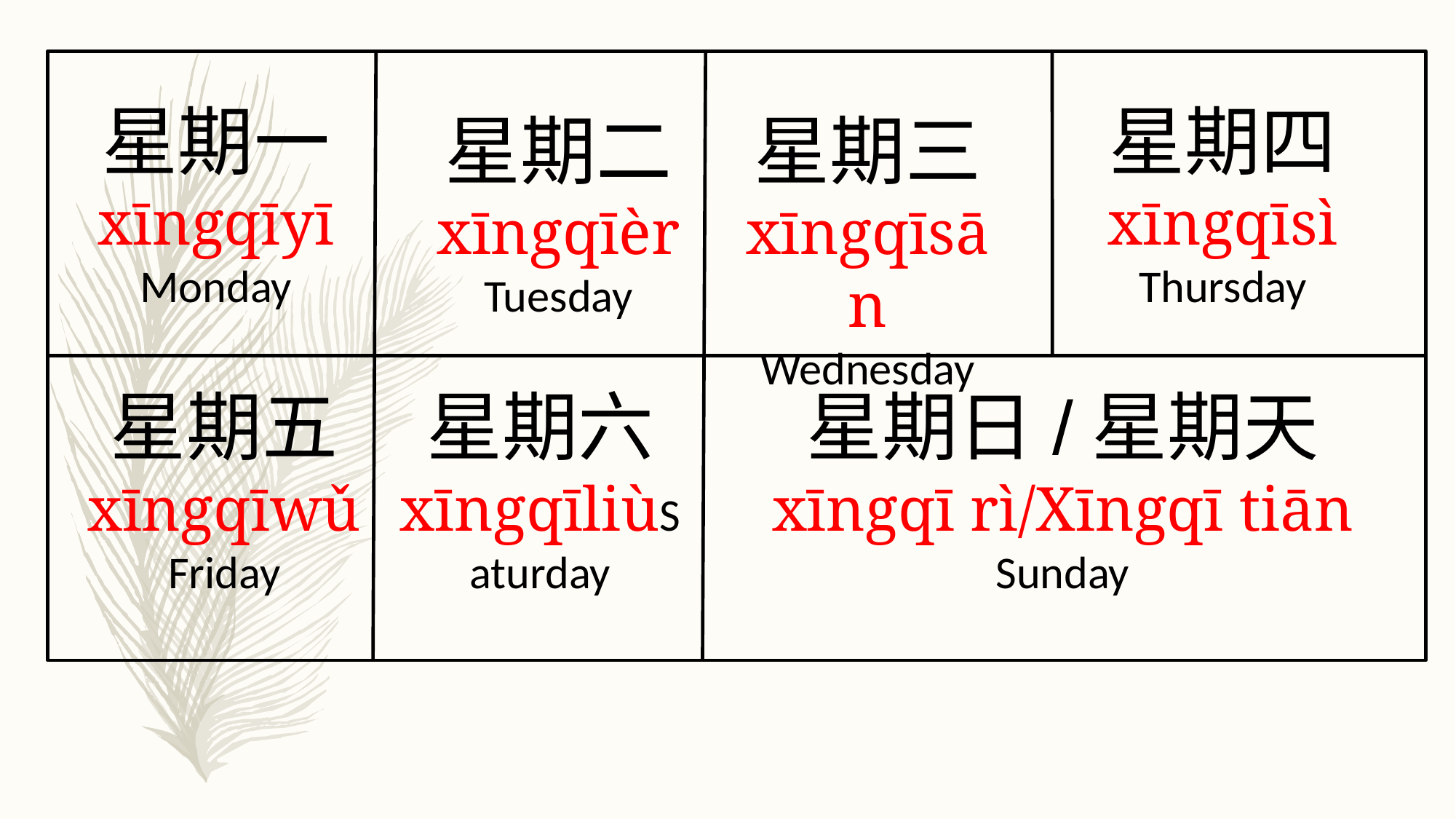

星期一
xīngqīyī
Monday
星期四
xīngqīsì
Thursday
星期二
xīngqīèr
Tuesday
星期三
xīngqīsān
Wednesday
星期五
xīngqīwǔ
Friday
星期六
xīngqīliùSaturday
星期日/星期天
xīngqī rì/Xīngqī tiān
Sunday